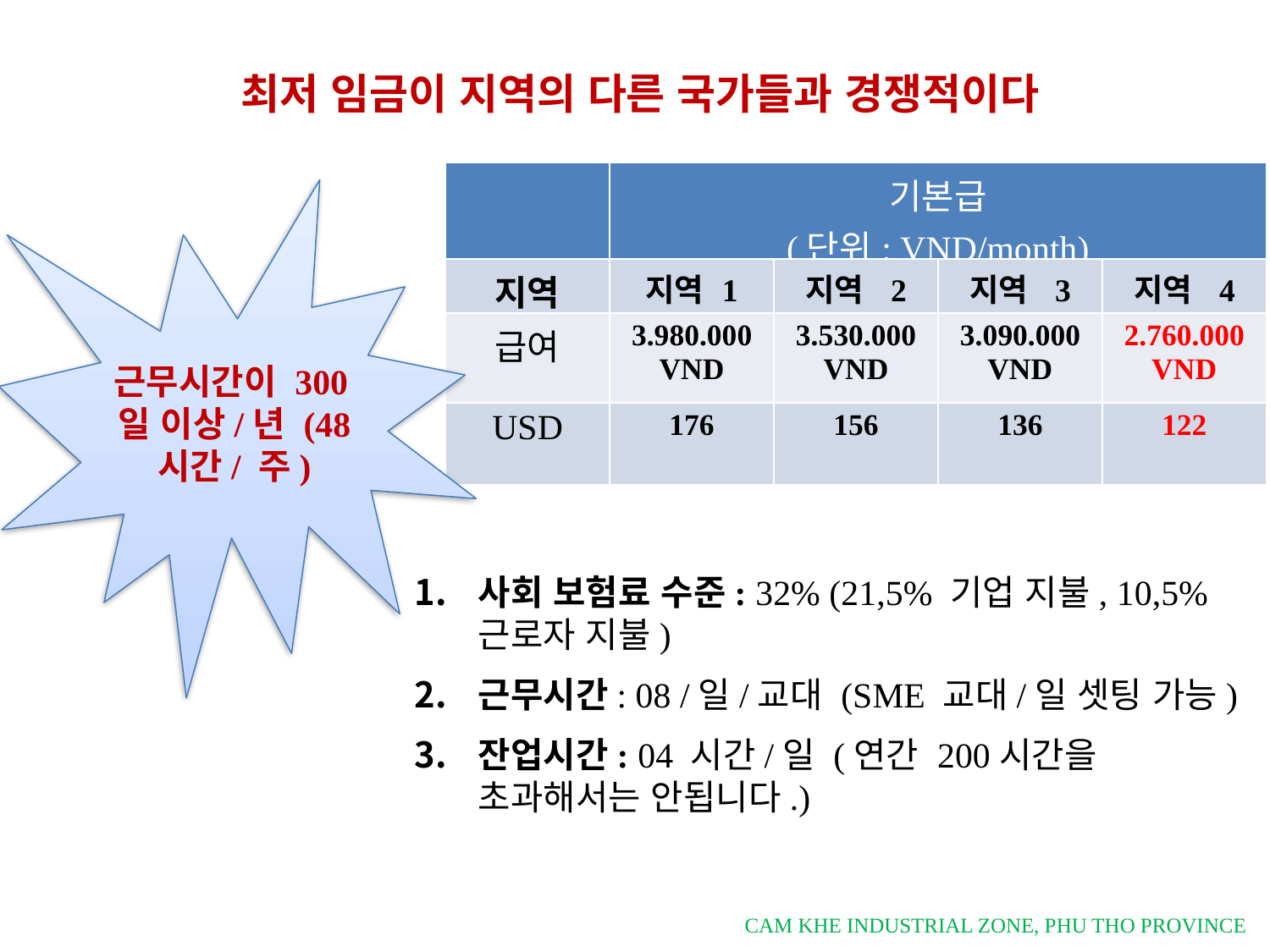

# 최저 임금이 지역의 다른 국가들과 경쟁적이다
|  | 기본급 (단위: VND/month) |  |  |  |
| --- | --- | --- | --- | --- |
| 지역 | 지역 1 | 지역 2 | 지역 3 | 지역 4 |
| 급여 | 3.980.000 VND | 3.530.000 VND | 3.090.000 VND | 2.760.000 VND |
| USD | 176 | 156 | 136 | 122 |
근무시간이 300일 이상/년 (48 시간/ 주)
사회 보험료 수준: 32% (21,5% 기업 지불, 10,5% 근로자 지불)
근무시간: 08 /일/교대 (SME 교대/일 셋팅 가능)
잔업시간: 04 시간/일 (연간 200시간을 초과해서는 안됩니다.)
CAM KHE INDUSTRIAL ZONE, PHU THO PROVINCE